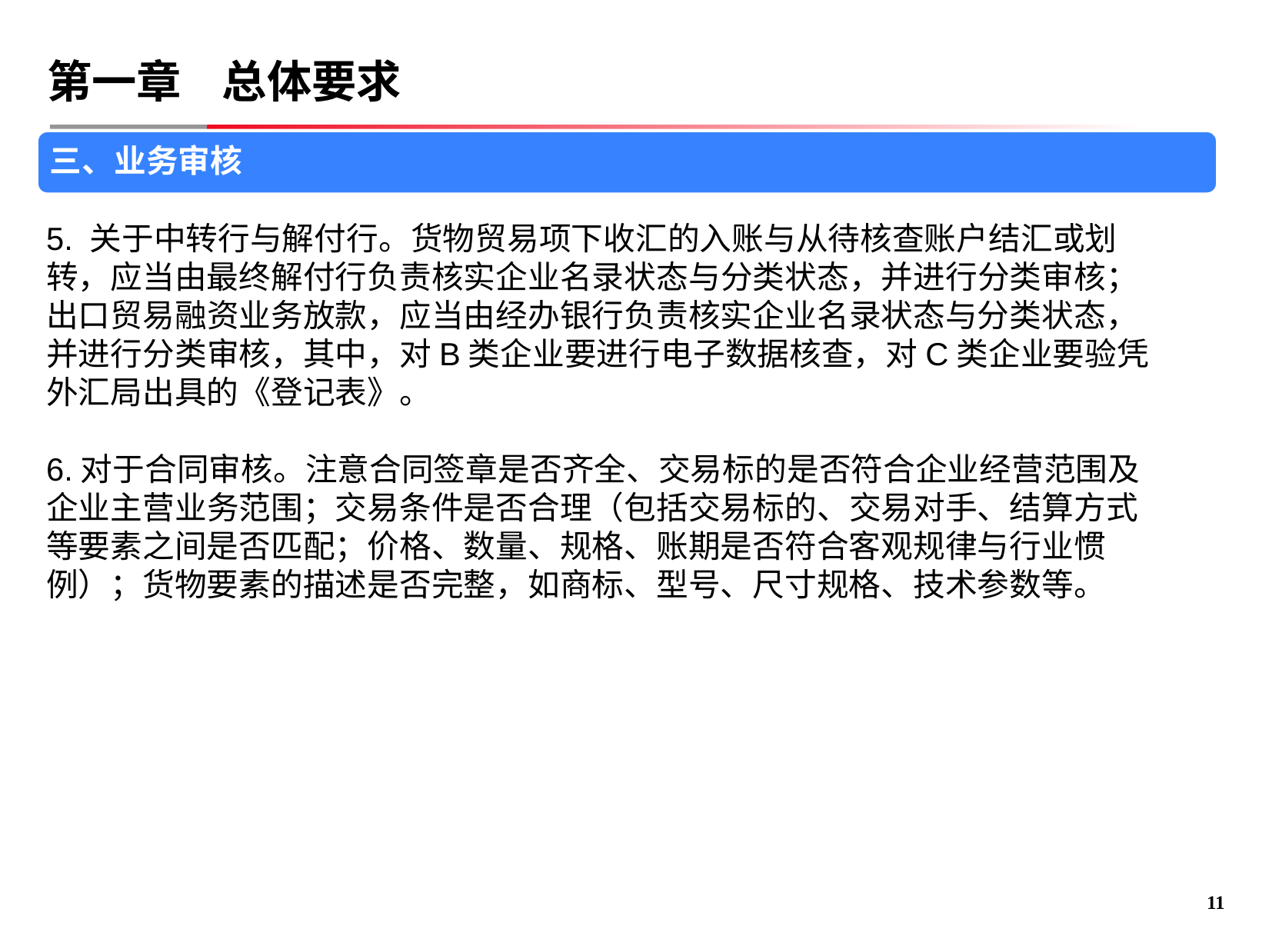

# 第一章    总体要求

三、业务审核
5. 关于中转行与解付行。货物贸易项下收汇的入账与从待核查账户结汇或划转，应当由最终解付行负责核实企业名录状态与分类状态，并进行分类审核；出口贸易融资业务放款，应当由经办银行负责核实企业名录状态与分类状态，并进行分类审核，其中，对B类企业要进行电子数据核查，对C类企业要验凭外汇局出具的《登记表》。

6.对于合同审核。注意合同签章是否齐全、交易标的是否符合企业经营范围及企业主营业务范围；交易条件是否合理（包括交易标的、交易对手、结算方式等要素之间是否匹配；价格、数量、规格、账期是否符合客观规律与行业惯例）；货物要素的描述是否完整，如商标、型号、尺寸规格、技术参数等。

11